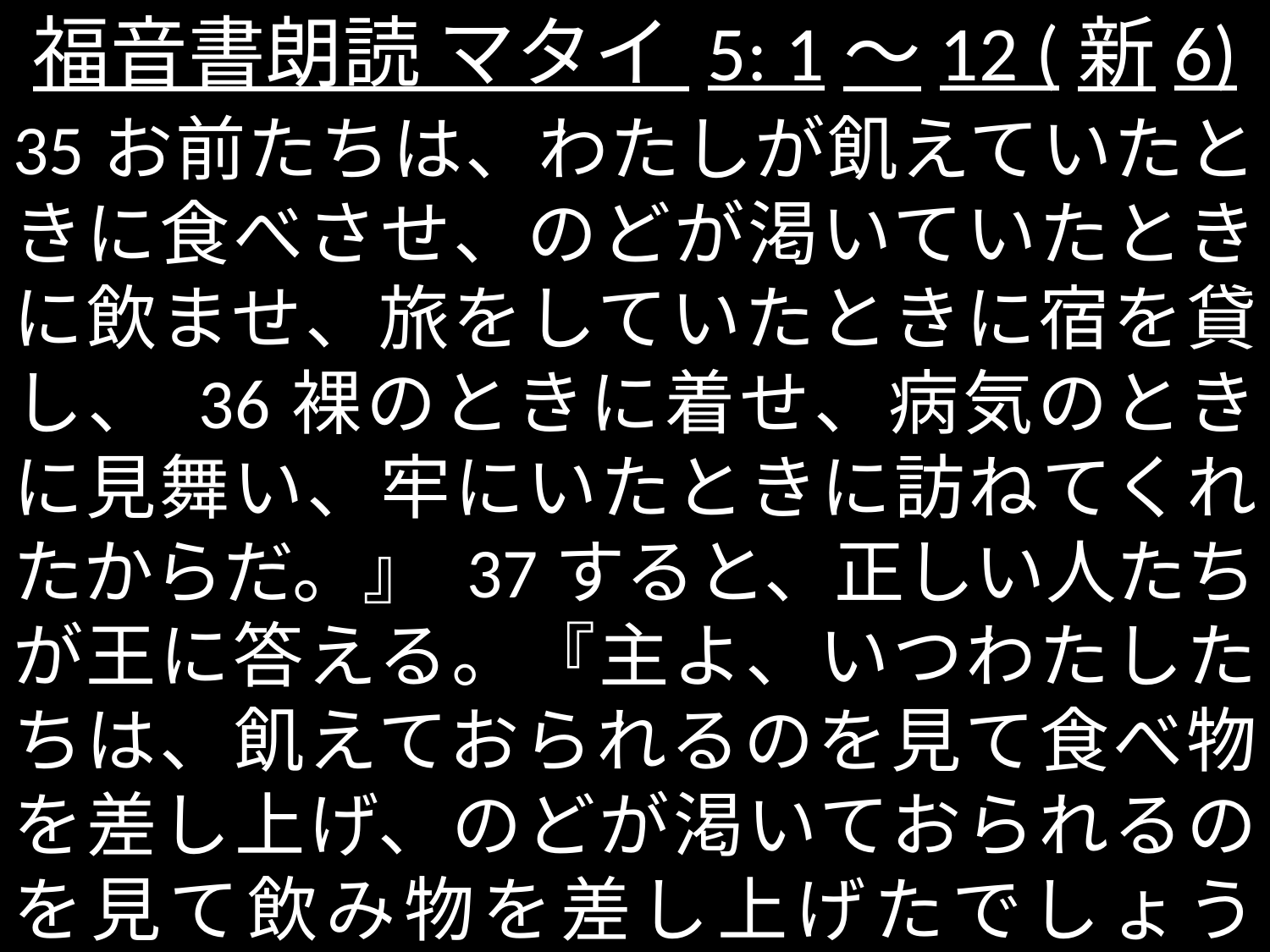

# 福音書朗読 マタイ 5: 1～12 (新6)
35お前たちは、わたしが飢えていたときに食べさせ、のどが渇いていたときに飲ませ、旅をしていたときに宿を貸し、 36裸のときに着せ、病気のときに見舞い、牢にいたときに訪ねてくれたからだ。』 37すると、正しい人たちが王に答える。『主よ、いつわたしたちは、飢えておられるのを見て食べ物を差し上げ、のどが渇いておられるのを見て飲み物を差し上げたでしょうか。